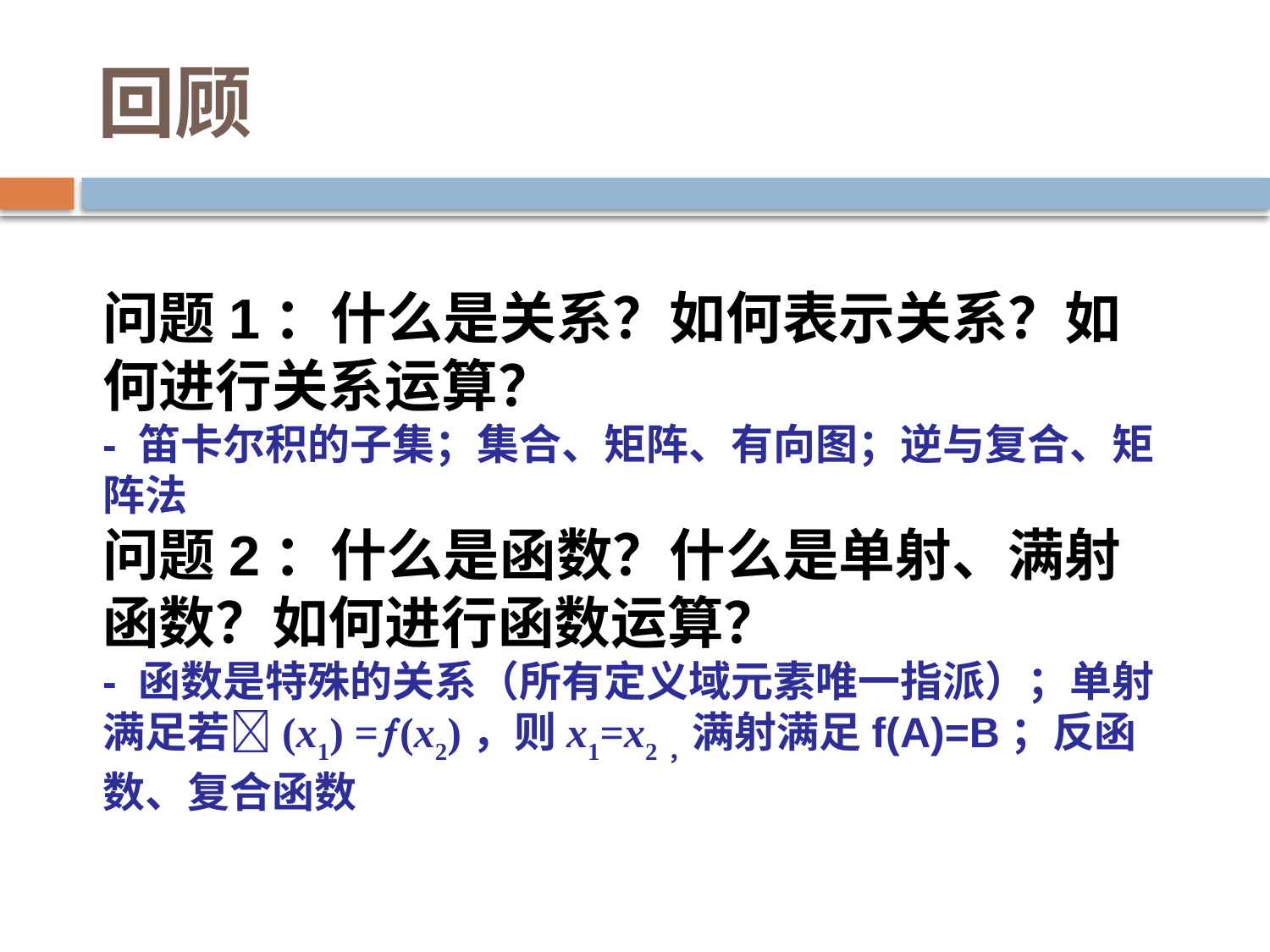

# 回顾
问题1：什么是关系？如何表示关系？如何进行关系运算？
- 笛卡尔积的子集；集合、矩阵、有向图；逆与复合、矩阵法
问题2：什么是函数？什么是单射、满射函数？如何进行函数运算？
- 函数是特殊的关系（所有定义域元素唯一指派）；单射满足若ƒ(x1) =ƒ(x2)，则x1=x2，满射满足f(A)=B；反函数、复合函数